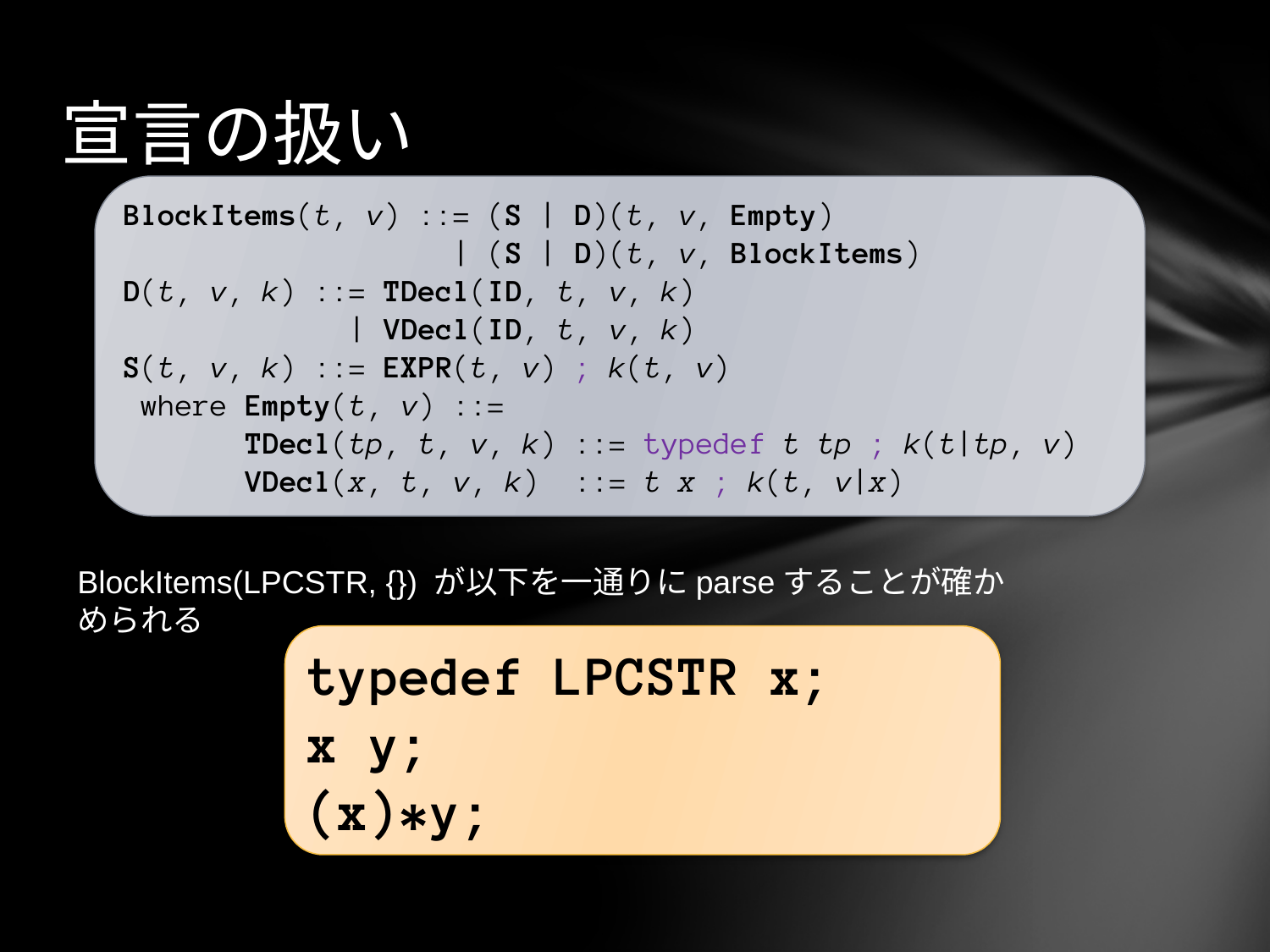

# 宣言の扱い
BlockItems(t, v) ::= (S | D)(t, v, Empty)
                   | (S | D)(t, v, BlockItems)
D(t, v, k) ::= TDecl(ID, t, v, k)
             | VDecl(ID, t, v, k)
S(t, v, k) ::= EXPR(t, v) ; k(t, v)
 where Empty(t, v) ::=
       TDecl(tp, t, v, k) ::= typedef t tp ; k(t|tp, v)
       VDecl(x, t, v, k)  ::= t x ; k(t, v|x)
BlockItems(LPCSTR, {}) が以下を一通りにparseすることが確かめられる
typedef LPCSTR x;
x y;
(x)*y;